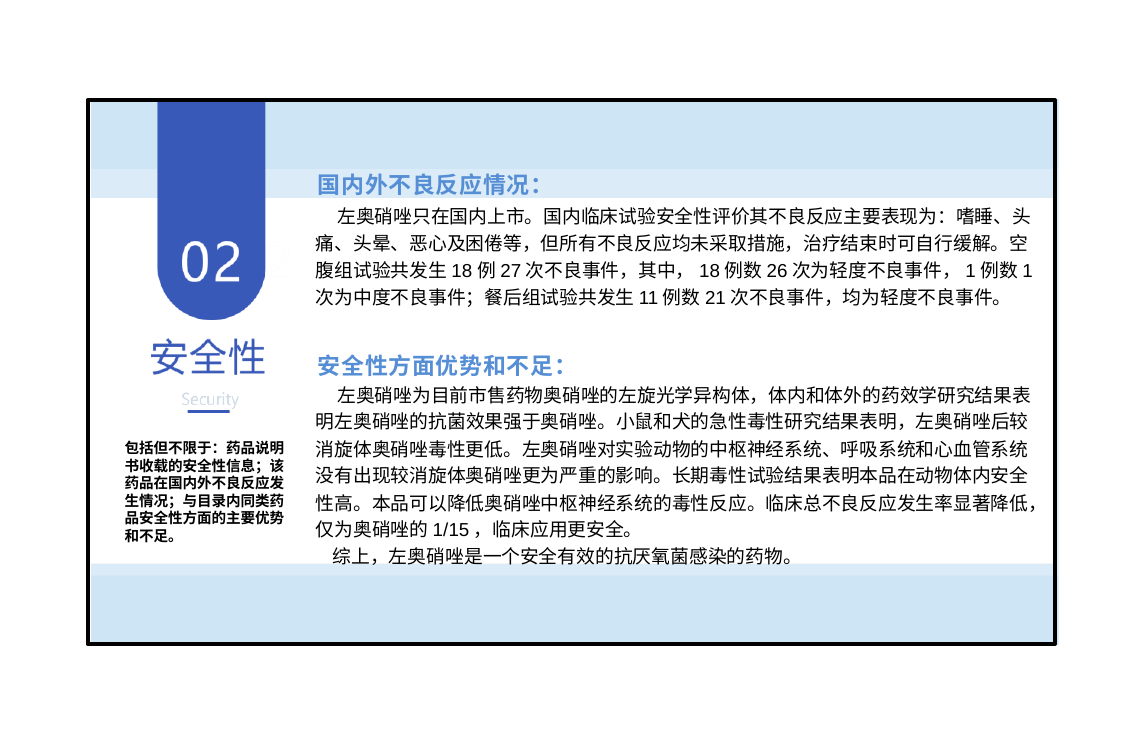

国内外不良反应情况：
    左奥硝唑只在国内上市。国内临床试验安全性评价其不良反应主要表现为：嗜睡、头痛、头晕、恶心及困倦等，但所有不良反应均未采取措施，治疗结束时可自行缓解。空腹组试验共发生18例27次不良事件，其中，18例数26次为轻度不良事件，1例数1次为中度不良事件；餐后组试验共发生11例数21次不良事件，均为轻度不良事件。

安全性方面优势和不足：
    左奥硝唑为目前市售药物奥硝唑的左旋光学异构体，体内和体外的药效学研究结果表明左奥硝唑的抗菌效果强于奥硝唑。小鼠和犬的急性毒性研究结果表明，左奥硝唑后较消旋体奥硝唑毒性更低。左奥硝唑对实验动物的中枢神经系统、呼吸系统和心血管系统没有出现较消旋体奥硝唑更为严重的影响。长期毒性试验结果表明本品在动物体内安全性高。本品可以降低奥硝唑中枢神经系统的毒性反应。临床总不良反应发生率显著降低，仅为奥硝唑的1/15，临床应用更安全。
    综上，左奥硝唑是一个安全有效的抗厌氧菌感染的药物。

包括但不限于：药品说明书收载的安全性信息；该药品在国内外不良反应发生情况；与目录内同类药品安全性方面的主要优势和不足。